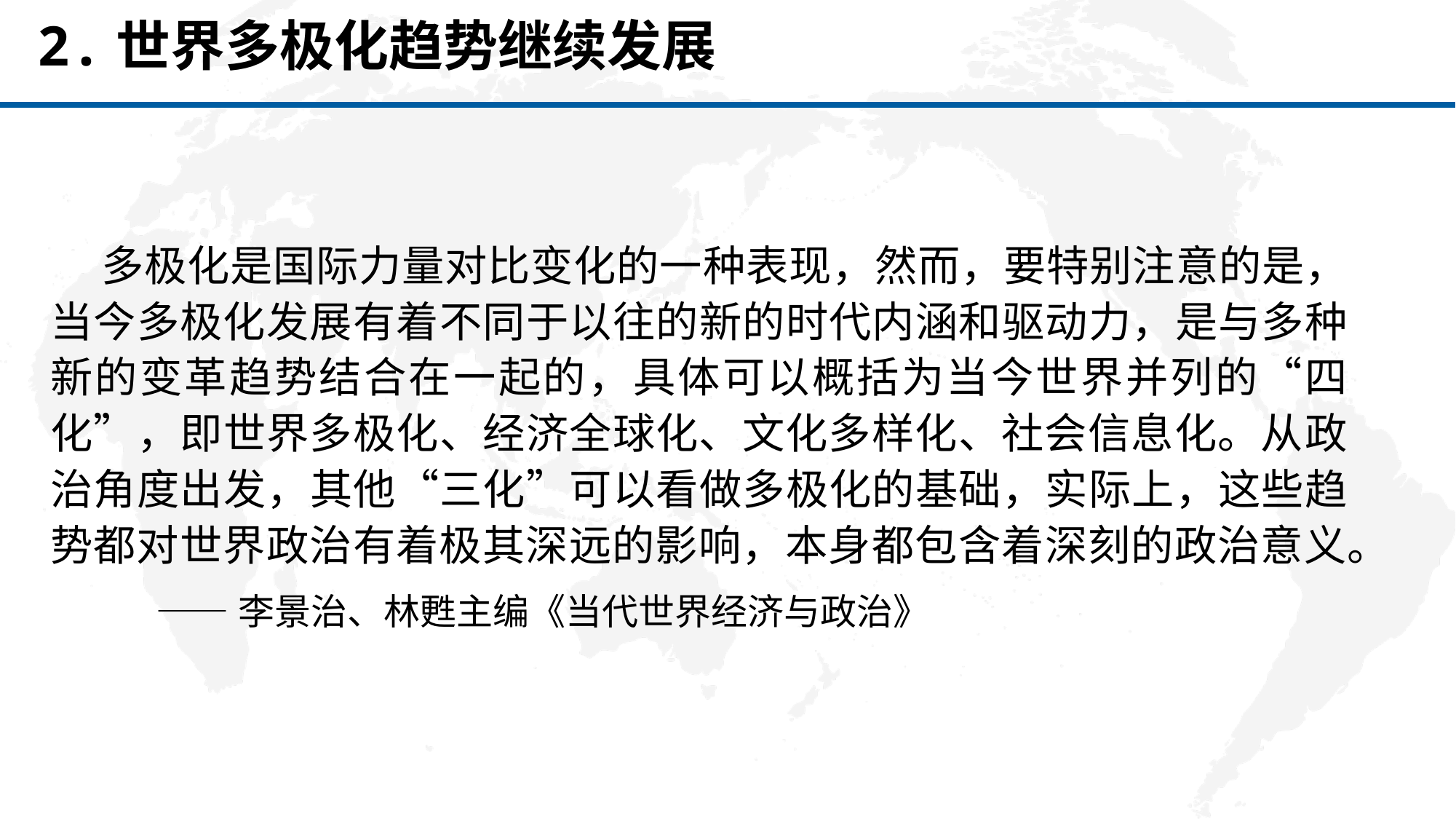

# 2.世界多极化趋势继续发展

    多极化是国际力量对比变化的一种表现，然而，要特别注意的是，当今多极化发展有着不同于以往的新的时代内涵和驱动力，是与多种新的变革趋势结合在一起的，具体可以概括为当今世界并列的“四化”，即世界多极化、经济全球化、文化多样化、社会信息化。从政治角度出发，其他“三化”可以看做多极化的基础，实际上，这些趋势都对世界政治有着极其深远的影响，本身都包含着深刻的政治意义。
             ——李景治、林甦主编《当代世界经济与政治》